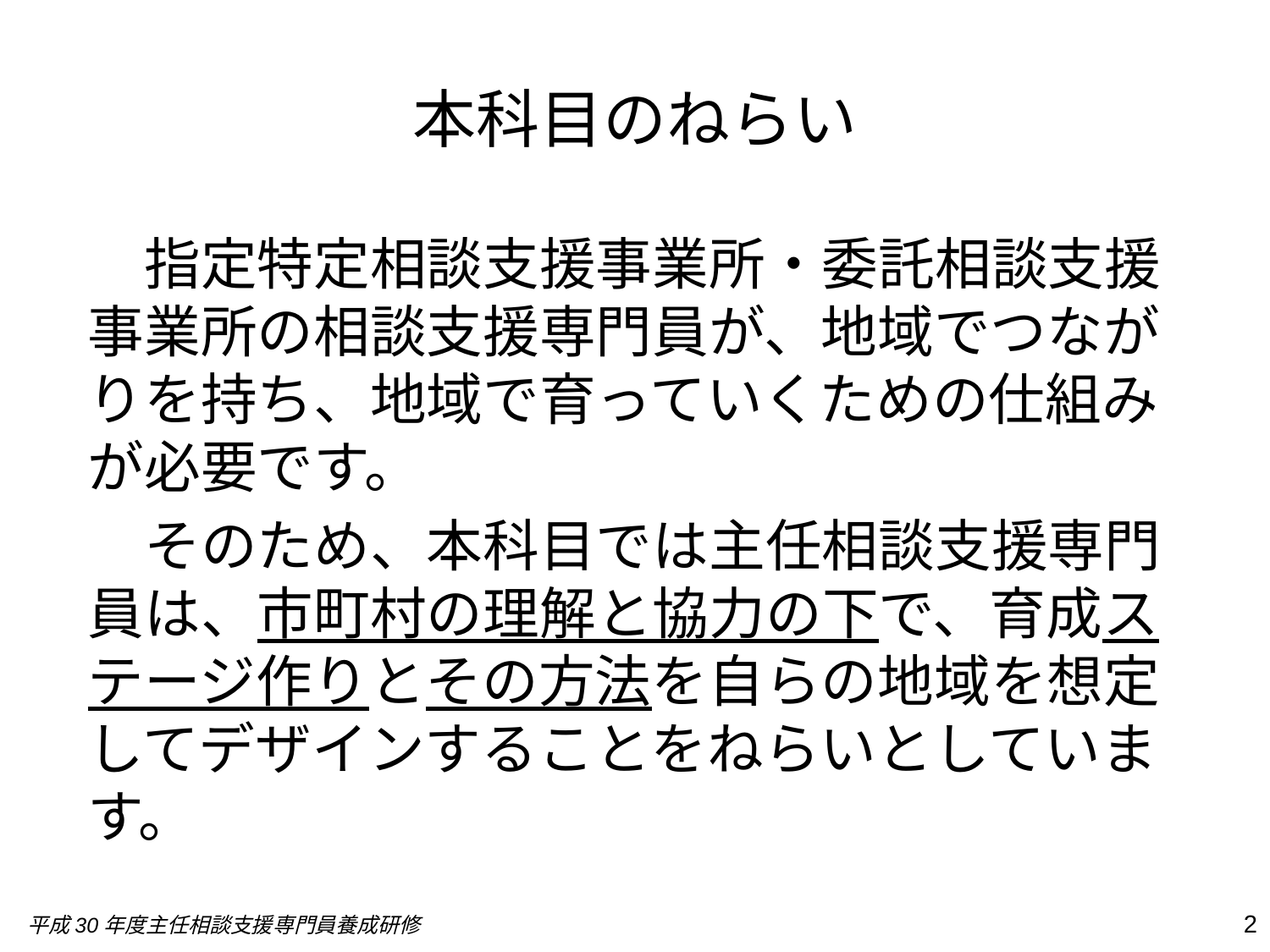

# 本科目のねらい
　指定特定相談支援事業所・委託相談支援事業所の相談支援専門員が、地域でつながりを持ち、地域で育っていくための仕組みが必要です。
　そのため、本科目では主任相談支援専門員は、市町村の理解と協力の下で、育成ステージ作りとその方法を自らの地域を想定してデザインすることをねらいとしています。
2
平成30年度主任相談支援専門員養成研修